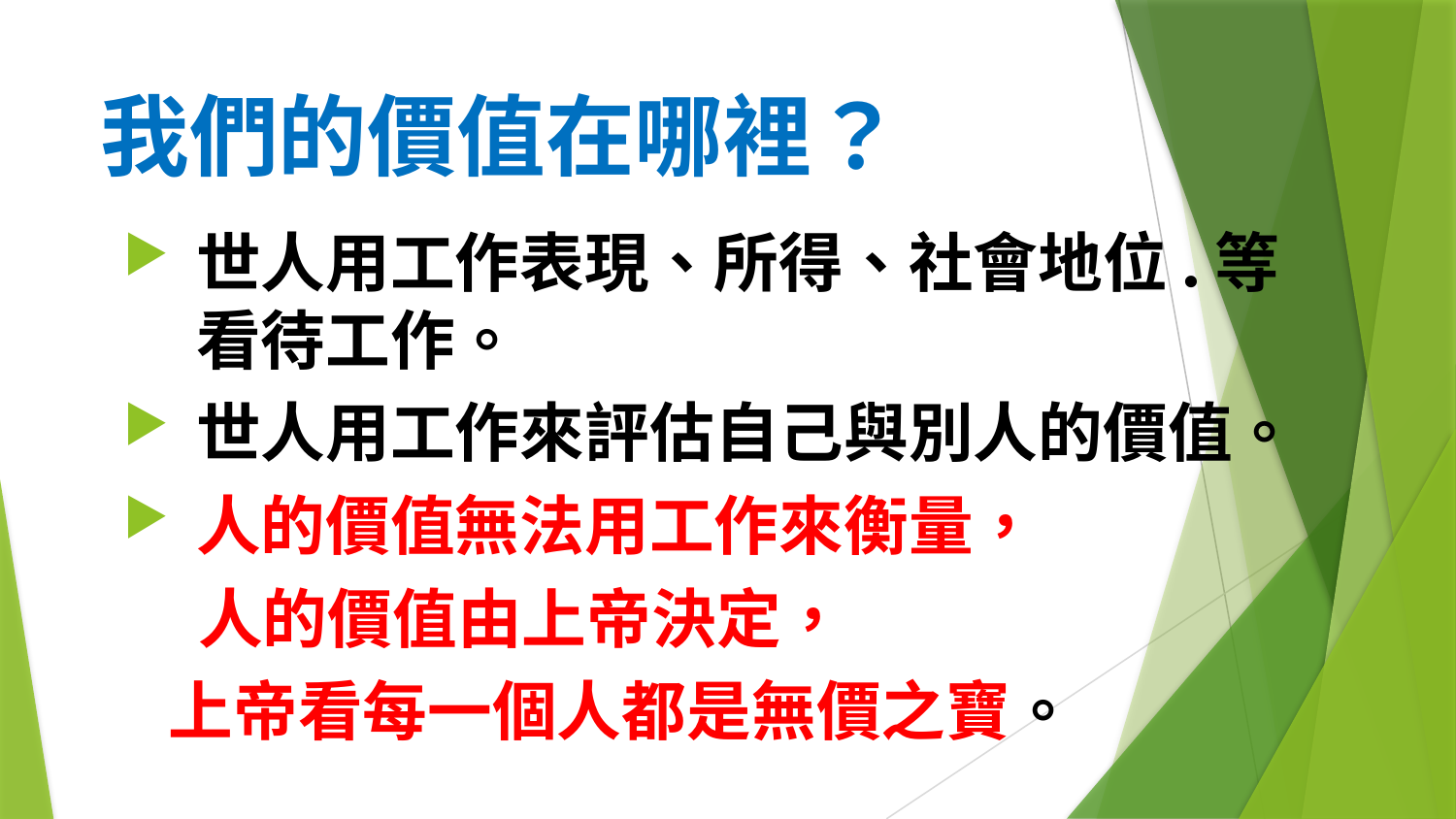

# 我們的價值在哪裡？
世人用工作表現、所得、社會地位.等看待工作。
世人用工作來評估自己與別人的價值。
人的價值無法用工作來衡量，
    人的價值由上帝決定，
  上帝看每一個人都是無價之寶。